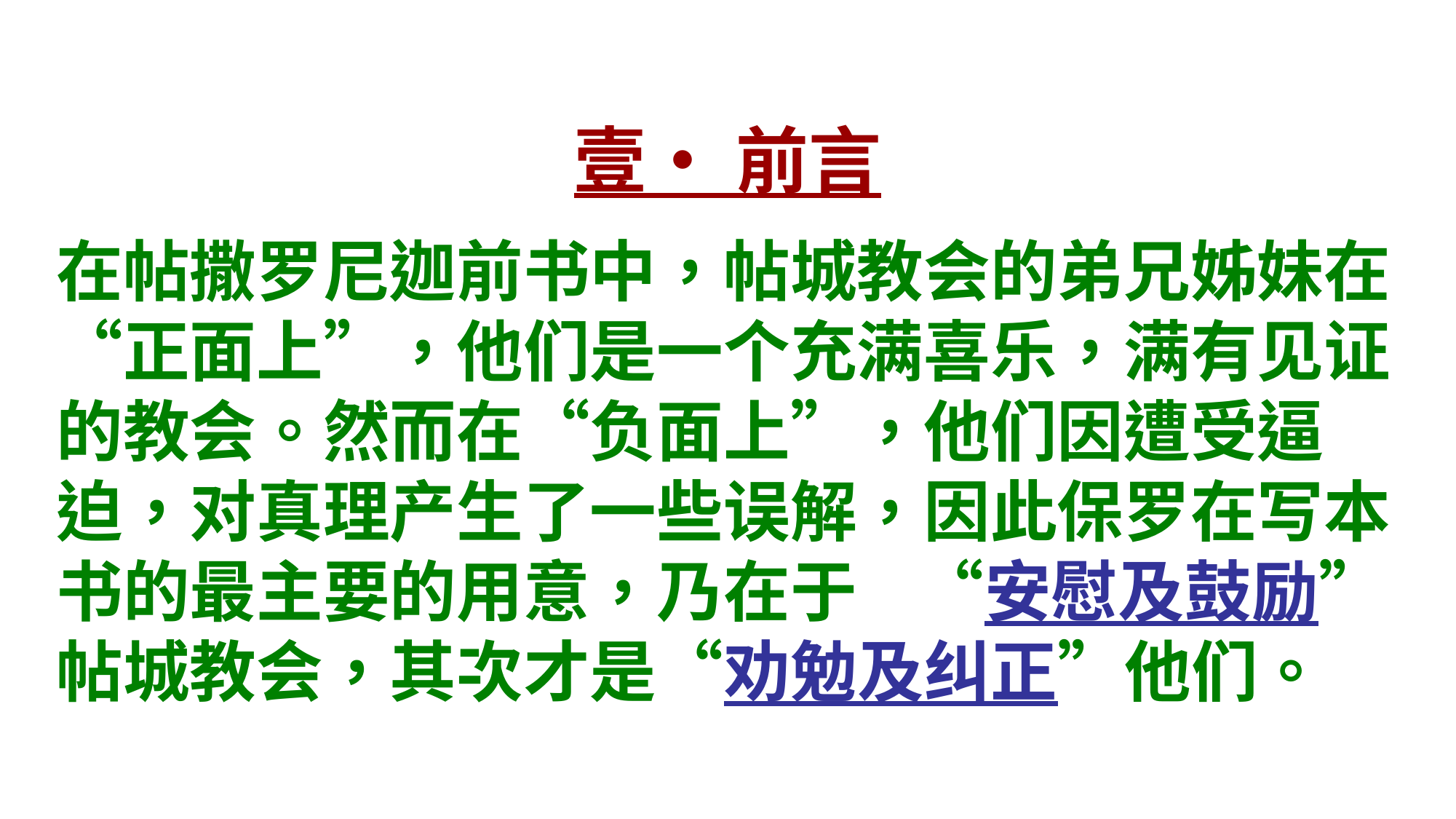

壹‧ 前言
在帖撒罗尼迦前书中，帖城教会的弟兄姊妹在 “正面上”，他们是一个充满喜乐，满有见证的教会。然而在“负面上”，他们因遭受逼迫，对真理产生了一些误解，因此保罗在写本书的最主要的用意，乃在于    “安慰及鼓励”帖城教会，其次才是“劝勉及纠正”他们。